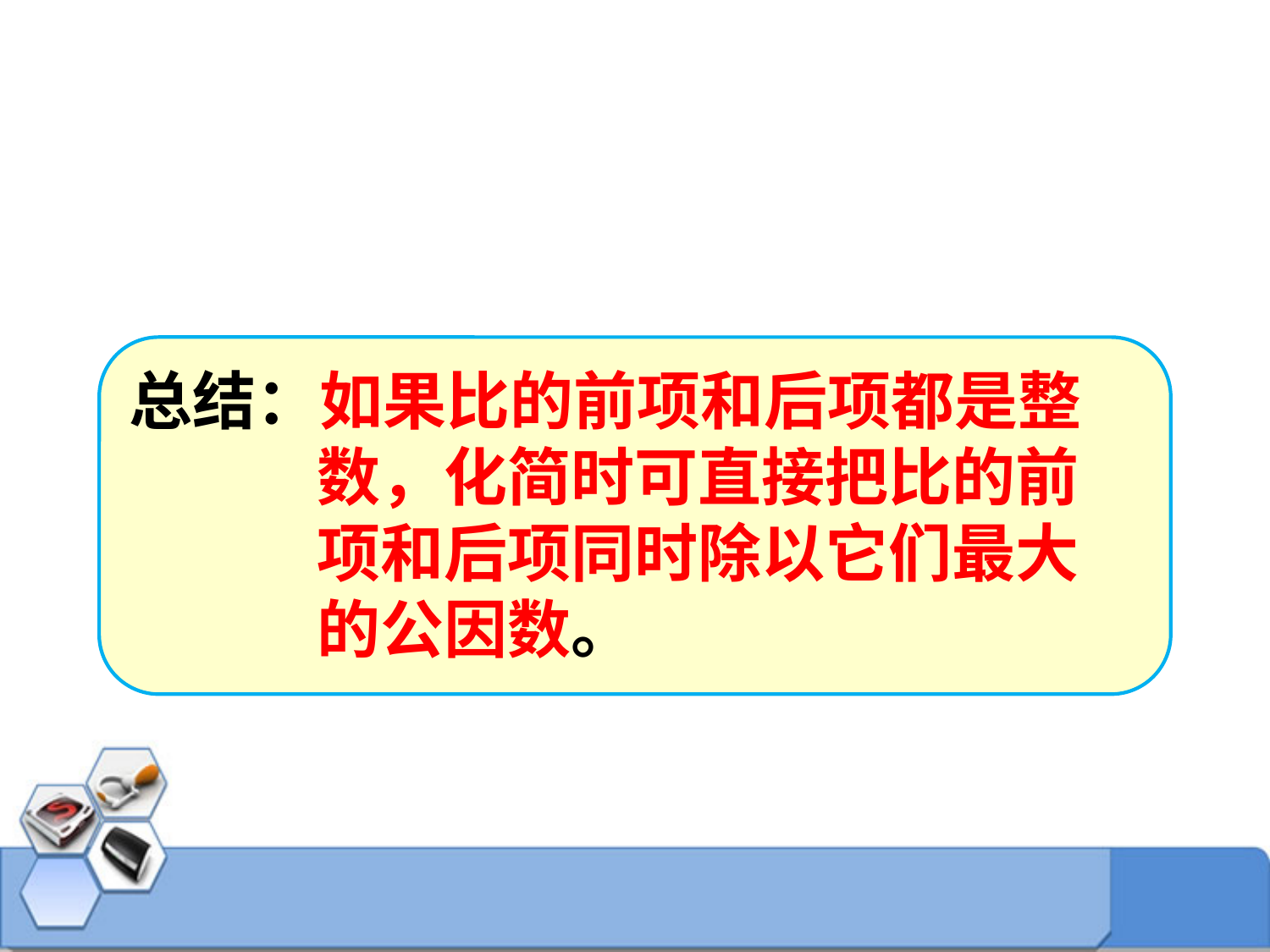

总结：如果比的前项和后项都是整
            数，化简时可直接把比的前
            项和后项同时除以它们最大
            的公因数。